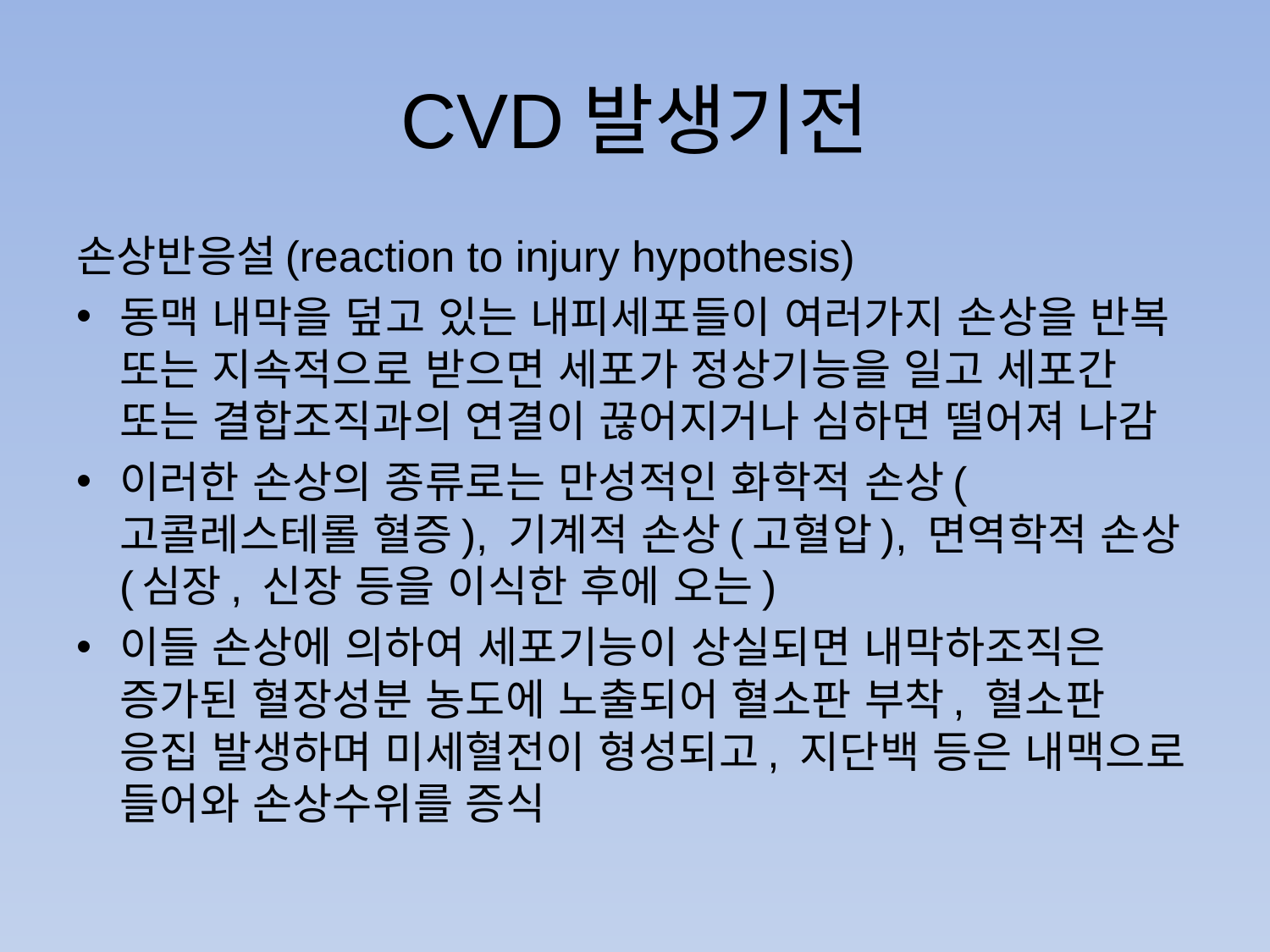

# CVD발생기전
손상반응설(reaction to injury hypothesis)
동맥 내막을 덮고 있는 내피세포들이 여러가지 손상을 반복 또는 지속적으로 받으면 세포가 정상기능을 일고 세포간 또는 결합조직과의 연결이 끊어지거나 심하면 떨어져 나감
이러한 손상의 종류로는 만성적인 화학적 손상(고콜레스테롤 혈증), 기계적 손상(고혈압), 면역학적 손상(심장, 신장 등을 이식한 후에 오는)
이들 손상에 의하여 세포기능이 상실되면 내막하조직은 증가된 혈장성분 농도에 노출되어 혈소판 부착, 혈소판 응집 발생하며 미세혈전이 형성되고, 지단백 등은 내맥으로 들어와 손상수위를 증식